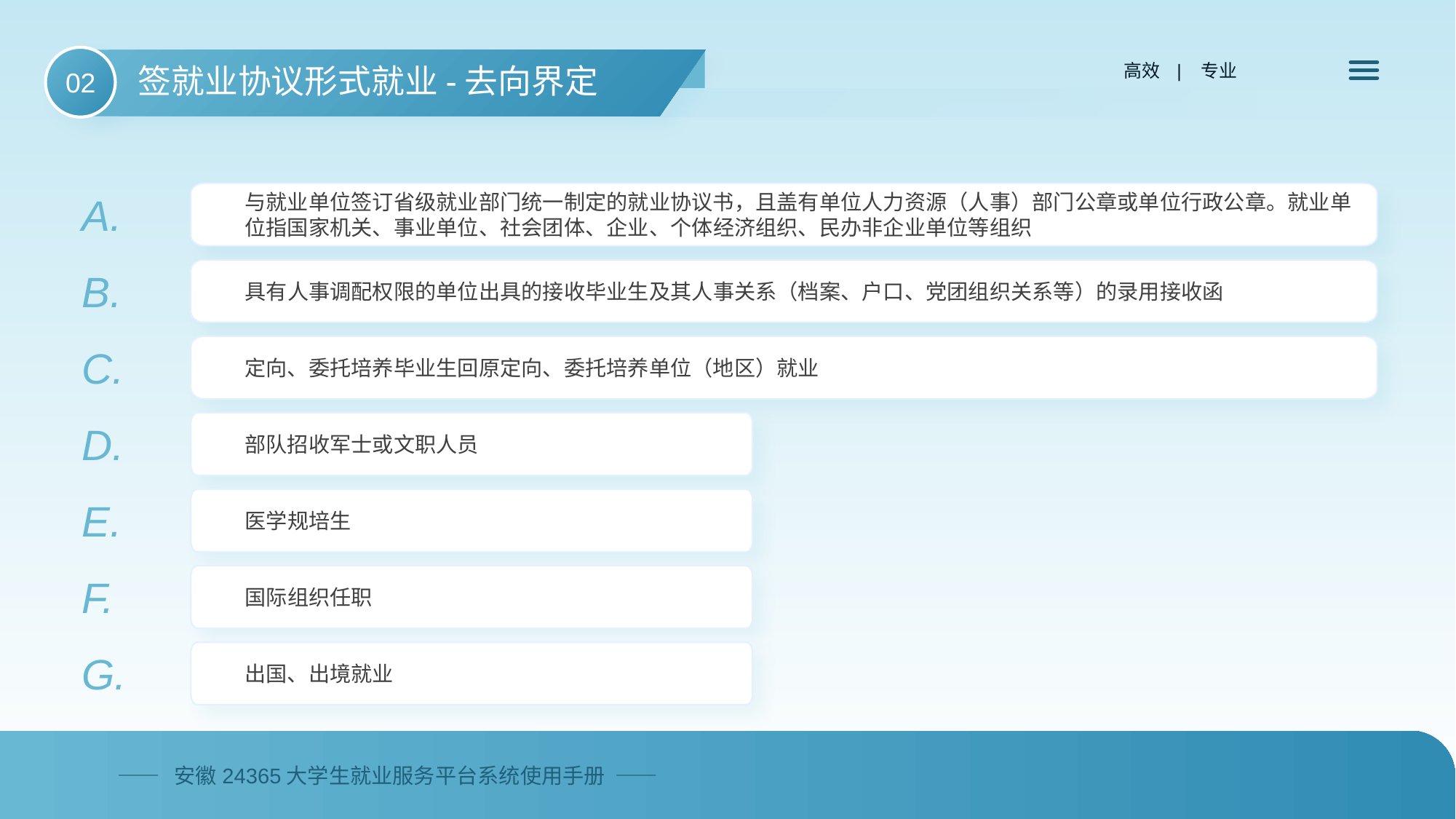

02

签就业协议形式就业-去向界定

  高效   |   专业
A.
与就业单位签订省级就业部门统一制定的就业协议书，且盖有单位人力资源（人事）部门公章或单位行政公章。就业单位指国家机关、事业单位、社会团体、企业、个体经济组织、民办非企业单位等组织
B.
具有人事调配权限的单位出具的接收毕业生及其人事关系（档案、户口、党团组织关系等）的录用接收函
C.
定向、委托培养毕业生回原定向、委托培养单位（地区）就业
D.
部队招收军士或文职人员
E.
医学规培生
F.
国际组织任职
G.
出国、出境就业

——  安徽24365大学生就业服务平台系统使用手册  ——